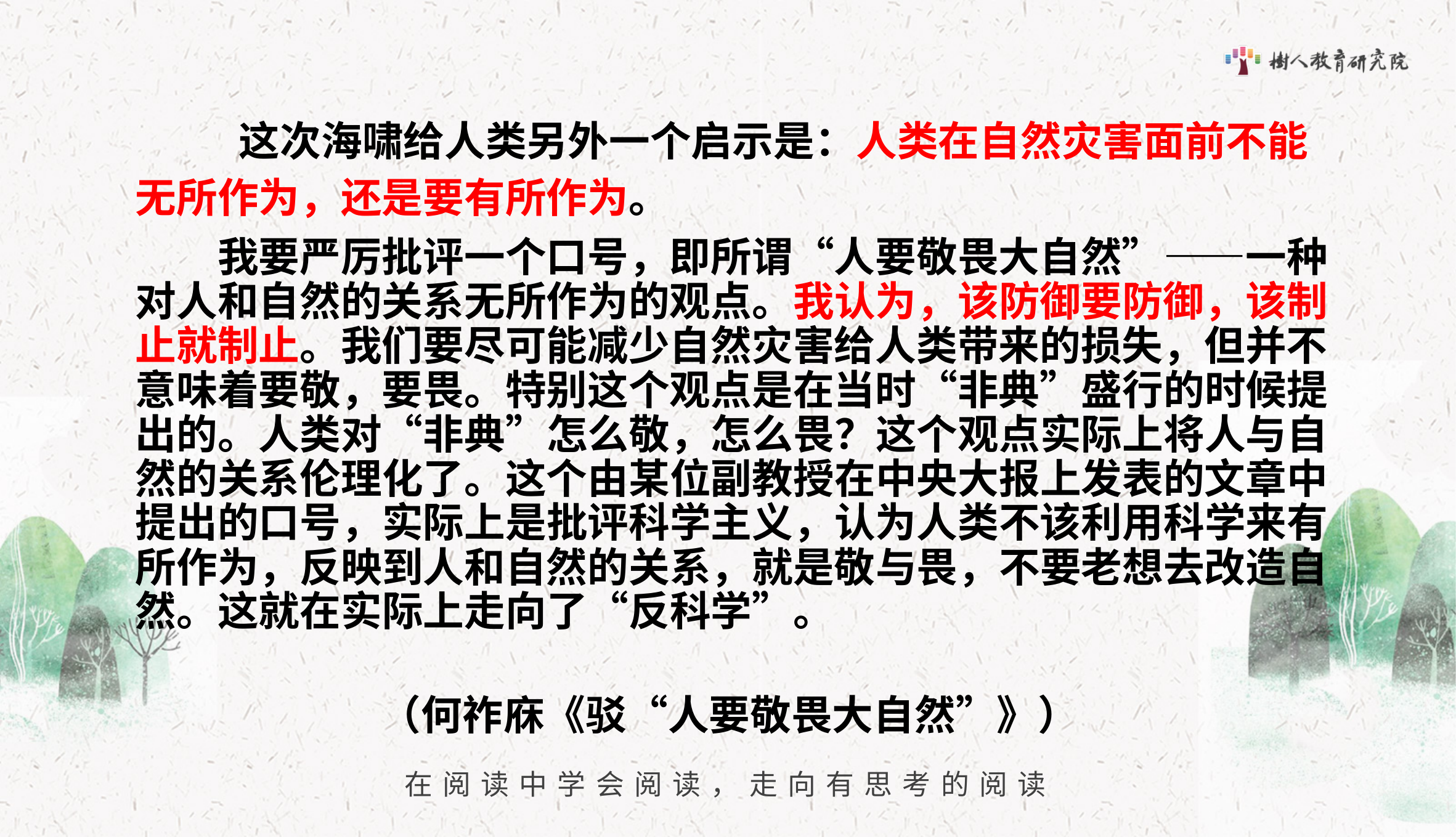

这次海啸给人类另外一个启示是：人类在自然灾害面前不能无所作为，还是要有所作为。
　　我要严厉批评一个口号，即所谓“人要敬畏大自然”——一种对人和自然的关系无所作为的观点。我认为，该防御要防御，该制止就制止。我们要尽可能减少自然灾害给人类带来的损失，但并不意味着要敬，要畏。特别这个观点是在当时“非典”盛行的时候提出的。人类对“非典”怎么敬，怎么畏？这个观点实际上将人与自然的关系伦理化了。这个由某位副教授在中央大报上发表的文章中提出的口号，实际上是批评科学主义，认为人类不该利用科学来有所作为，反映到人和自然的关系，就是敬与畏，不要老想去改造自然。这就在实际上走向了“反科学”。
                         （何祚庥《驳“人要敬畏大自然”》）